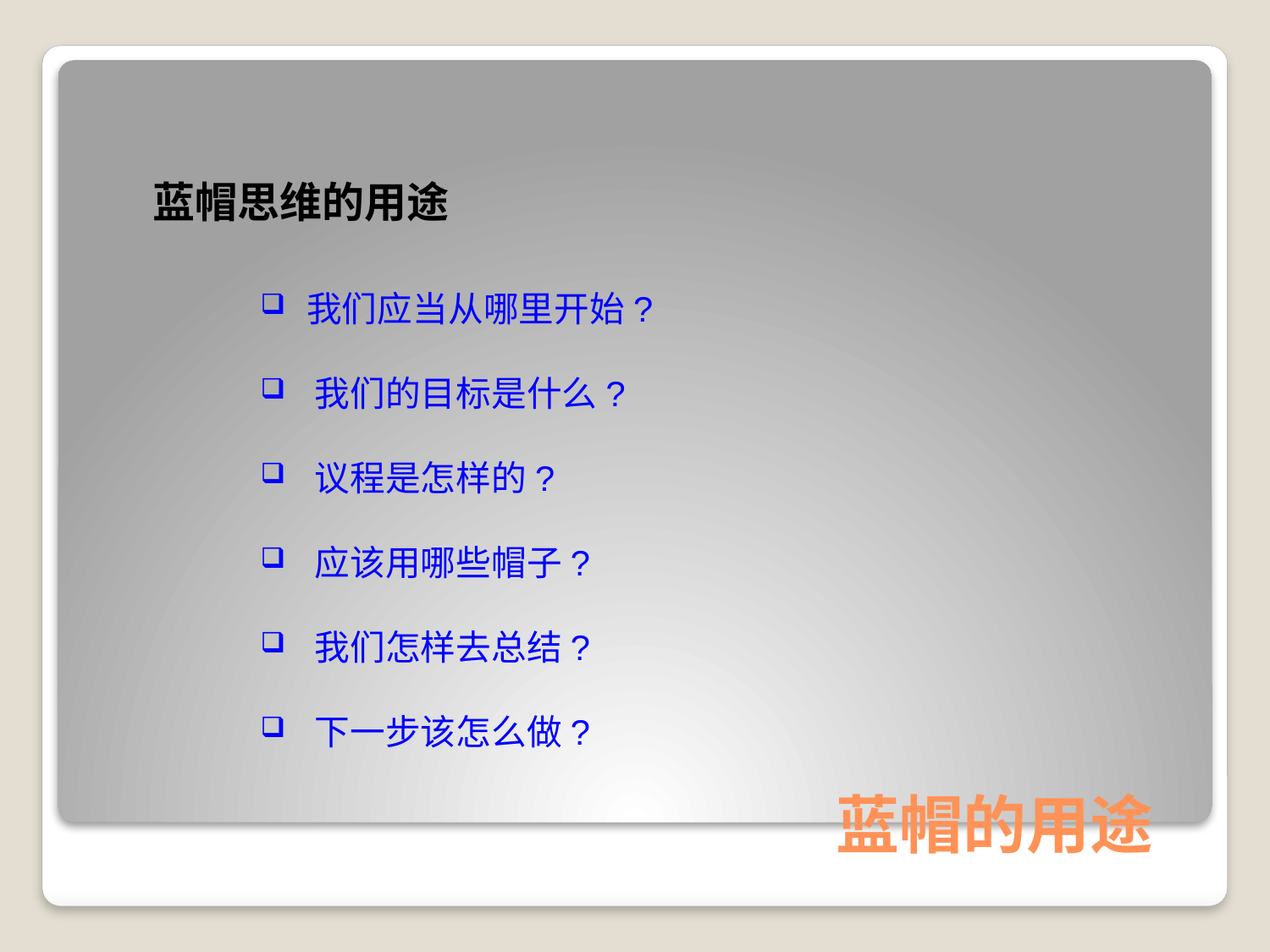

蓝帽思维的用途
 我们应当从哪里开始?
  我们的目标是什么?
  议程是怎样的?
  应该用哪些帽子?
  我们怎样去总结?
  下一步该怎么做?
# 蓝帽的用途